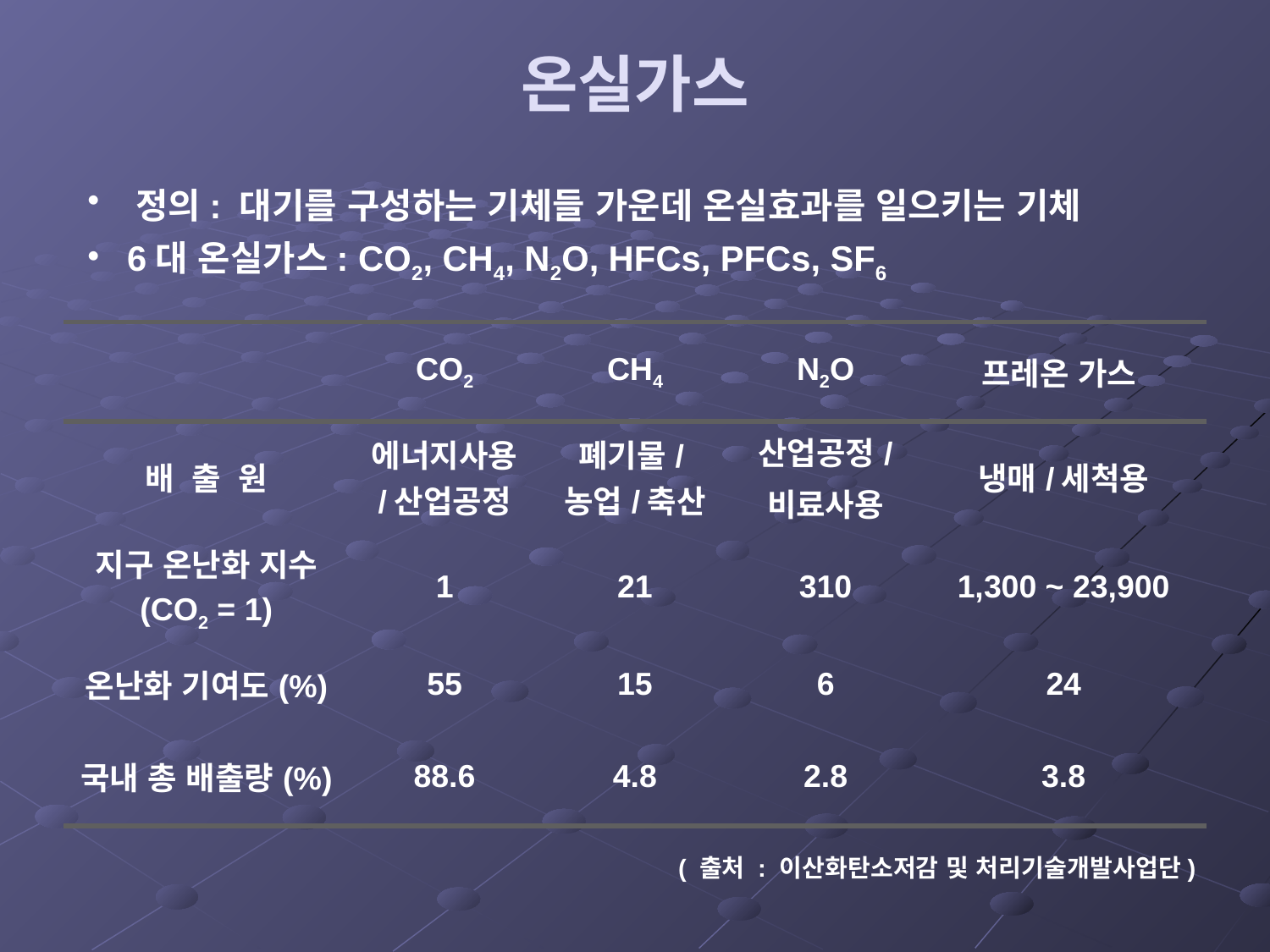

온실가스
 정의: 대기를 구성하는 기체들 가운데 온실효과를 일으키는 기체
 6대 온실가스: CO2, CH4, N2O, HFCs, PFCs, SF6
|  | CO2 | CH4 | N2O | 프레온 가스 |
| --- | --- | --- | --- | --- |
| 배 출 원 | 에너지사용 /산업공정 | 폐기물/농업/축산 | 산업공정/ 비료사용 | 냉매/세척용 |
| 지구 온난화 지수 (CO2 = 1) | 1 | 21 | 310 | 1,300 ~ 23,900 |
| 온난화 기여도(%) | 55 | 15 | 6 | 24 |
| 국내 총 배출량(%) | 88.6 | 4.8 | 2.8 | 3.8 |
( 출처 : 이산화탄소저감 및 처리기술개발사업단)